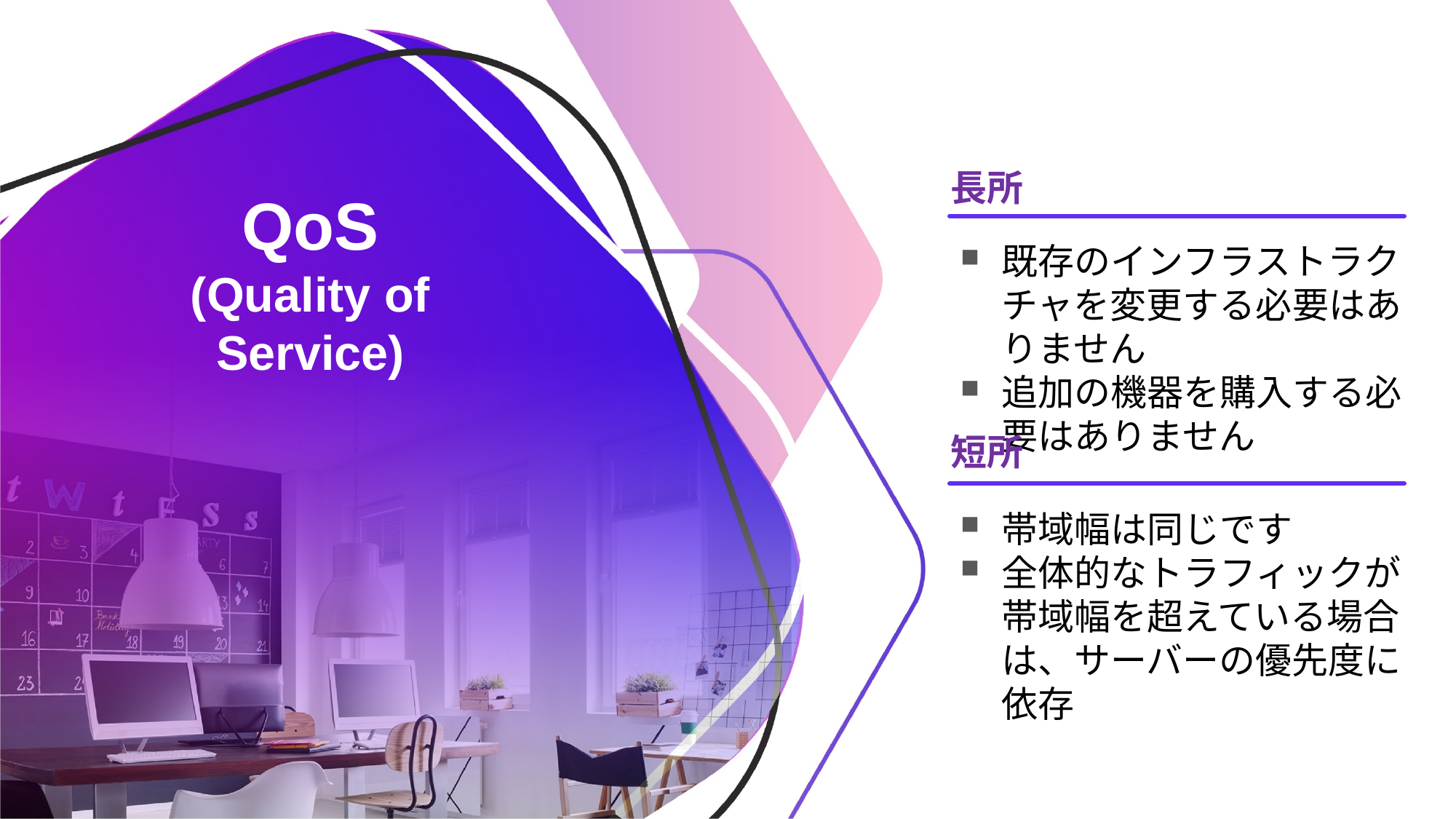

長所
# QoS (Quality of Service)
既存のインフラストラクチャを変更する必要はありません
追加の機器を購入する必要はありません
短所
帯域幅は同じです
全体的なトラフィックが帯域幅を超えている場合は、サーバーの優先度に依存